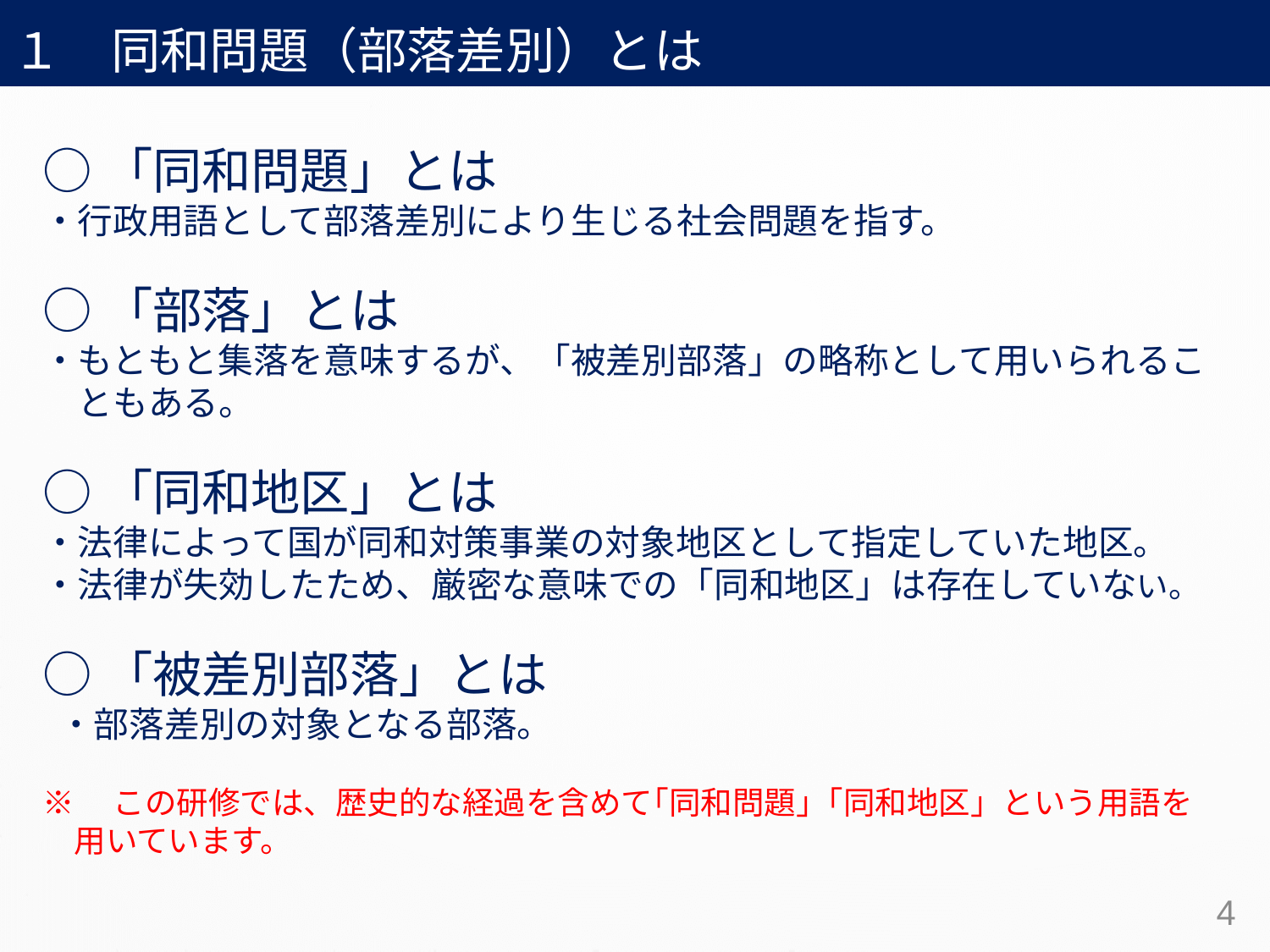

１　同和問題（部落差別）とは

○「同和問題」とは
・行政用語として部落差別により生じる社会問題を指す。

○「部落」とは
・もともと集落を意味するが、「被差別部落」の略称として用いられるこ
　ともある。

○「同和地区」とは
・法律によって国が同和対策事業の対象地区として指定していた地区。
・法律が失効したため、厳密な意味での「同和地区」は存在していない。

○「被差別部落」とは
 ・部落差別の対象となる部落。

※　この研修では、歴史的な経過を含めて｢同和問題｣「同和地区」という用語を
　用いています。

4